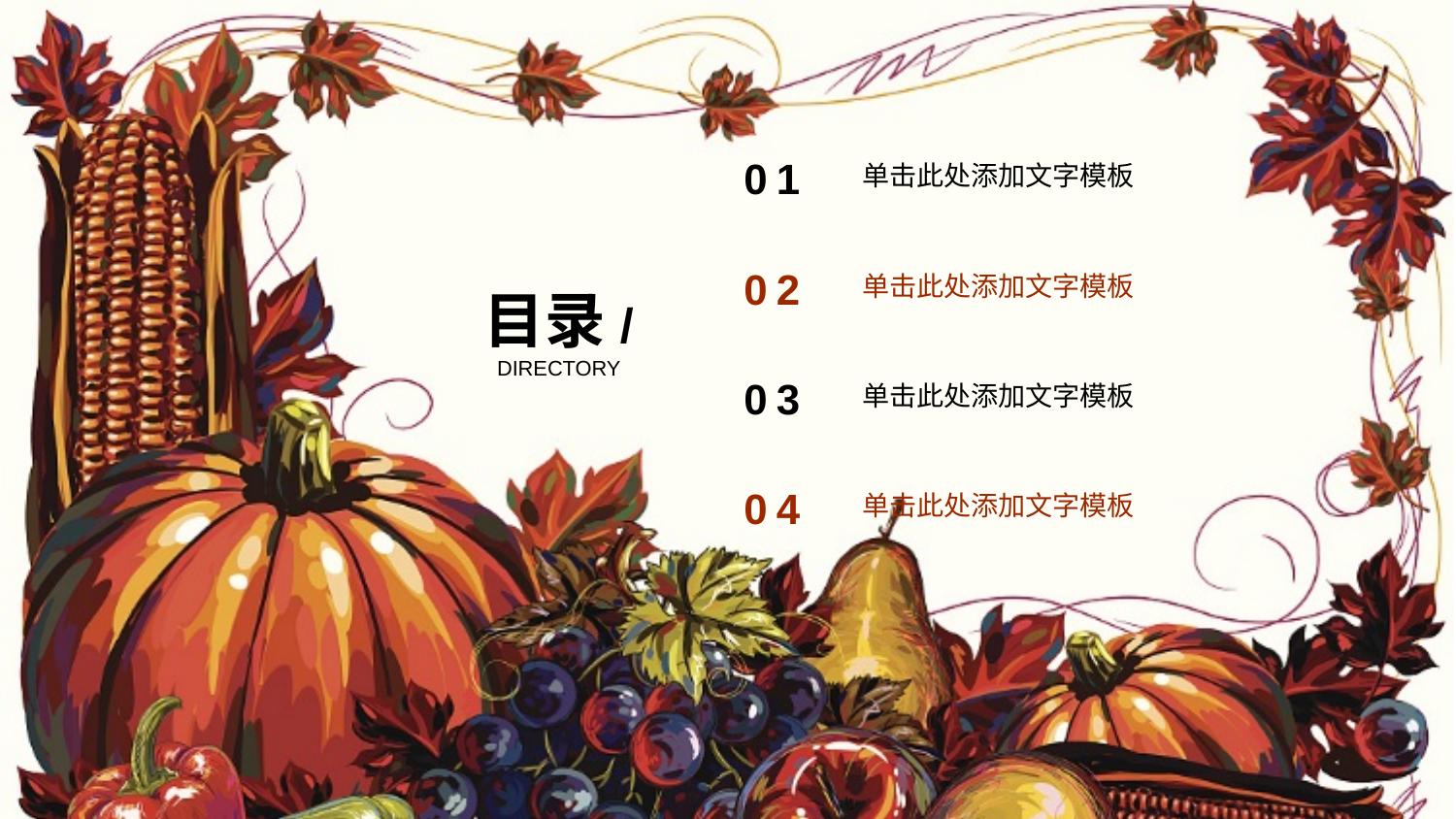

01
单击此处添加文字模板
02
单击此处添加文字模板
目录/
DIRECTORY
03
单击此处添加文字模板
04
单击此处添加文字模板